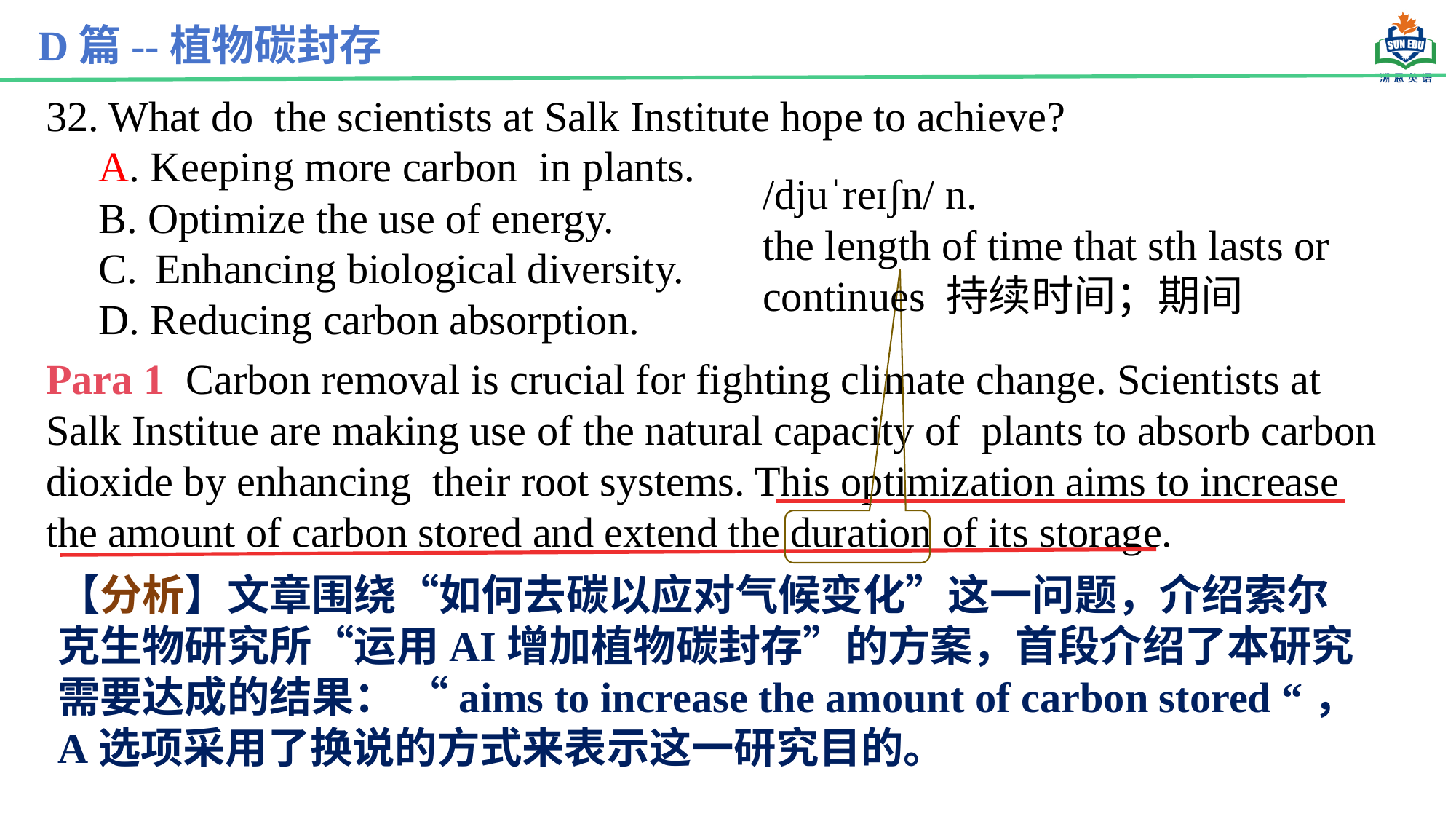

D篇--植物碳封存
32. What do  the scientists at Salk Institute hope to achieve?
     A. Keeping more carbon  in plants.
     B. Optimize the use of energy.
     C. 	Enhancing biological diversity.
     D. Reducing carbon absorption.

/djuˈreɪʃn/ n.
the length of time that sth lasts or continues 持续时间；期间
Para 1  Carbon removal is crucial for fighting climate change. Scientists at Salk Institue are making use of the natural capacity of  plants to absorb carbon dioxide by enhancing  their root systems. This optimization aims to increase the amount of carbon stored and extend the duration of its storage.

【分析】文章围绕“如何去碳以应对气候变化”这一问题，介绍索尔克生物研究所“运用AI增加植物碳封存”的方案，首段介绍了本研究需要达成的结果： “aims to increase the amount of carbon stored “，A选项采用了换说的方式来表示这一研究目的。